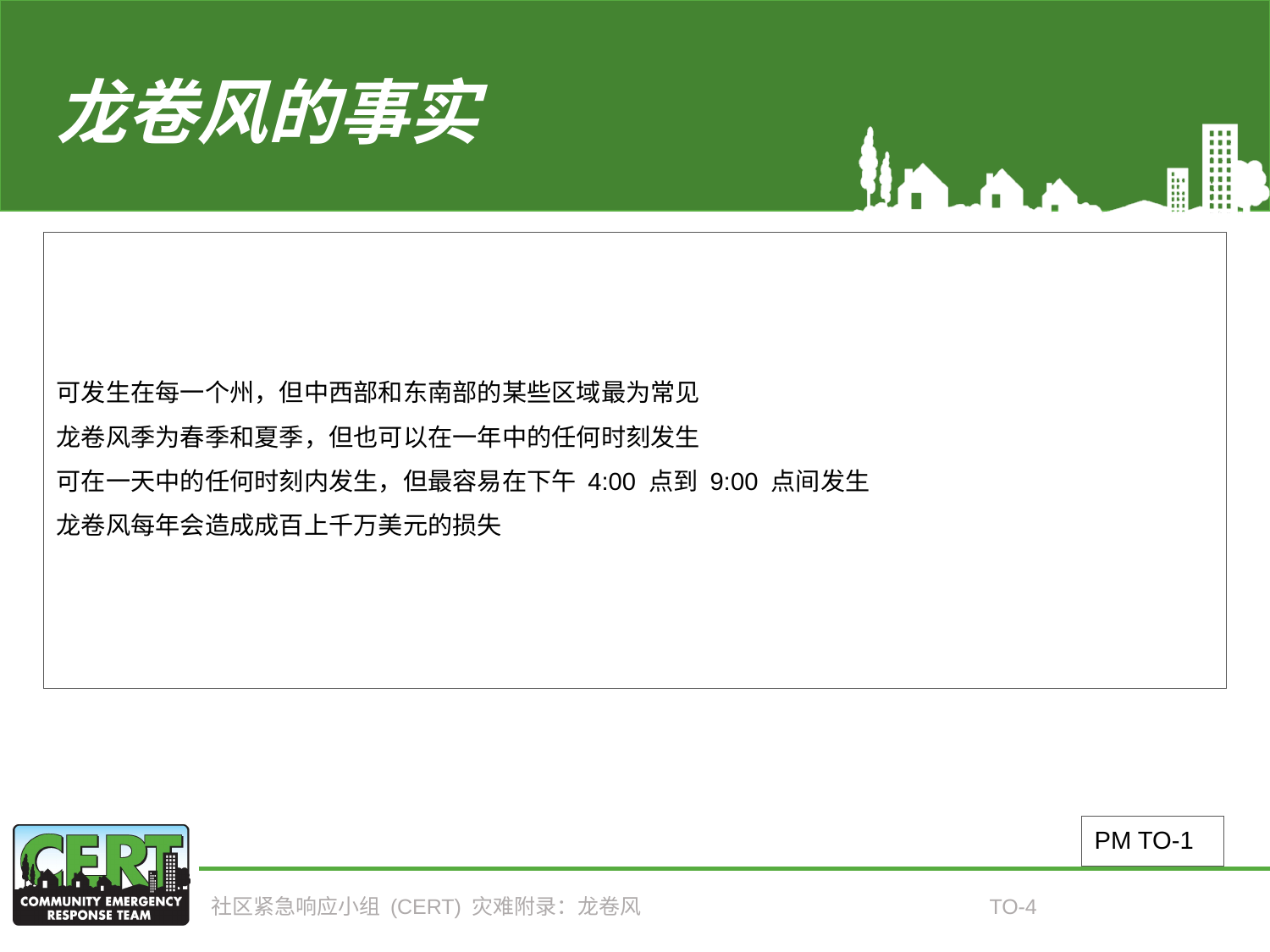

# 龙卷风的事实
可发生在每一个州，但中西部和东南部的某些区域最为常见
龙卷风季为春季和夏季，但也可以在一年中的任何时刻发生
可在一天中的任何时刻内发生，但最容易在下午 4:00 点到 9:00 点间发生
龙卷风每年会造成成百上千万美元的损失
PM TO-1
社区紧急响应小组 (CERT) 灾难附录：龙卷风
TO-4